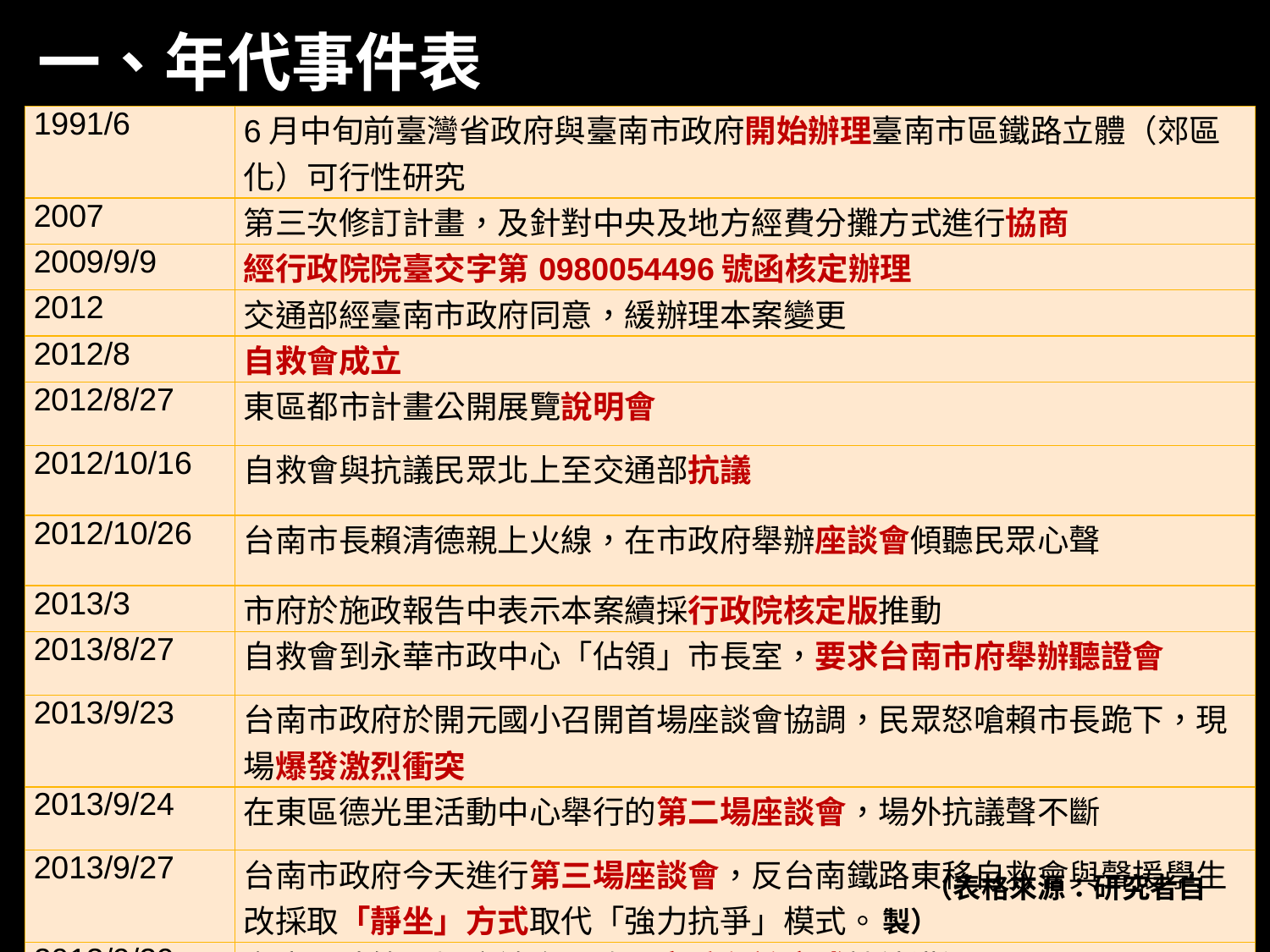

一、年代事件表
| 1991/6 | 6月中旬前臺灣省政府與臺南市政府開始辦理臺南市區鐵路立體（郊區化）可行性研究 |
| --- | --- |
| 2007 | 第三次修訂計畫，及針對中央及地方經費分攤方式進行協商 |
| 2009/9/9 | 經行政院院臺交字第0980054496號函核定辦理 |
| 2012 | 交通部經臺南市政府同意，緩辦理本案變更 |
| 2012/8 | 自救會成立 |
| 2012/8/27 | 東區都市計畫公開展覽說明會 |
| 2012/10/16 | 自救會與抗議民眾北上至交通部抗議 |
| 2012/10/26 | 台南市長賴清德親上火線，在市政府舉辦座談會傾聽民眾心聲 |
| 2013/3 | 市府於施政報告中表示本案續採行政院核定版推動 |
| 2013/8/27 | 自救會到永華市政中心「佔領」市長室，要求台南市府舉辦聽證會 |
| 2013/9/23 | 台南市政府於開元國小召開首場座談會協調，民眾怒嗆賴市長跪下，現場爆發激烈衝突 |
| 2013/9/24 | 在東區德光里活動中心舉行的第二場座談會，場外抗議聲不斷 |
| 2013/9/27 | 台南市政府今天進行第三場座談會，反台南鐵路東移自救會與聲援學生改採取「靜坐」方式取代「強力抗爭」模式。 |
| 2013/9/29 | 市府取消第四場座談會，改以家戶拜訪方式持續溝通。 |
（表格來源：研究者自製）